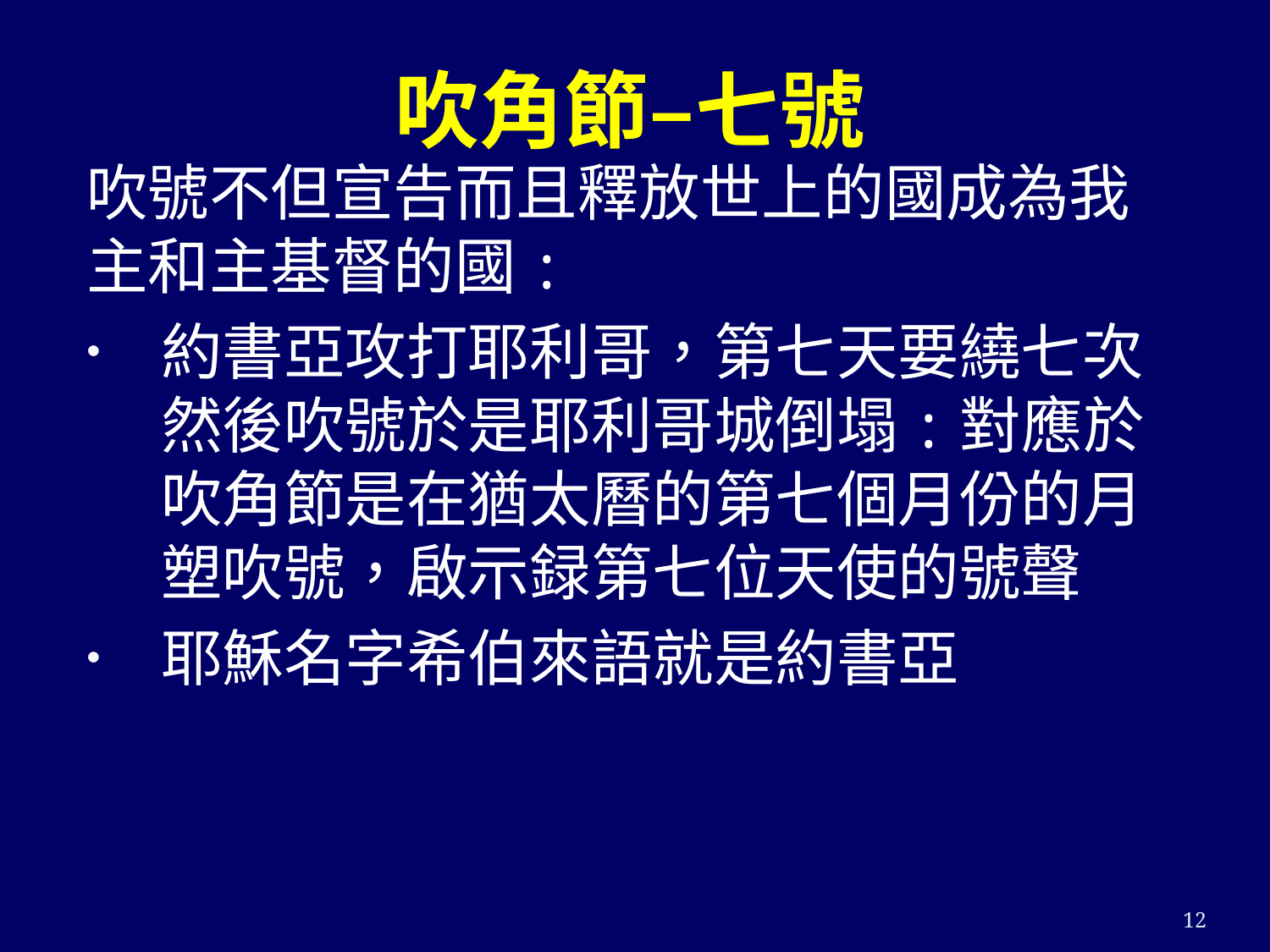

# 吹角節–七號
吹號不但宣告而且釋放世上的國成為我主和主基督的國:
約書亞攻打耶利哥，第七天要繞七次然後吹號於是耶利哥城倒塌:對應於吹角節是在猶太曆的第七個月份的月塑吹號，啟示録第七位天使的號聲
耶穌名字希伯來語就是約書亞

12